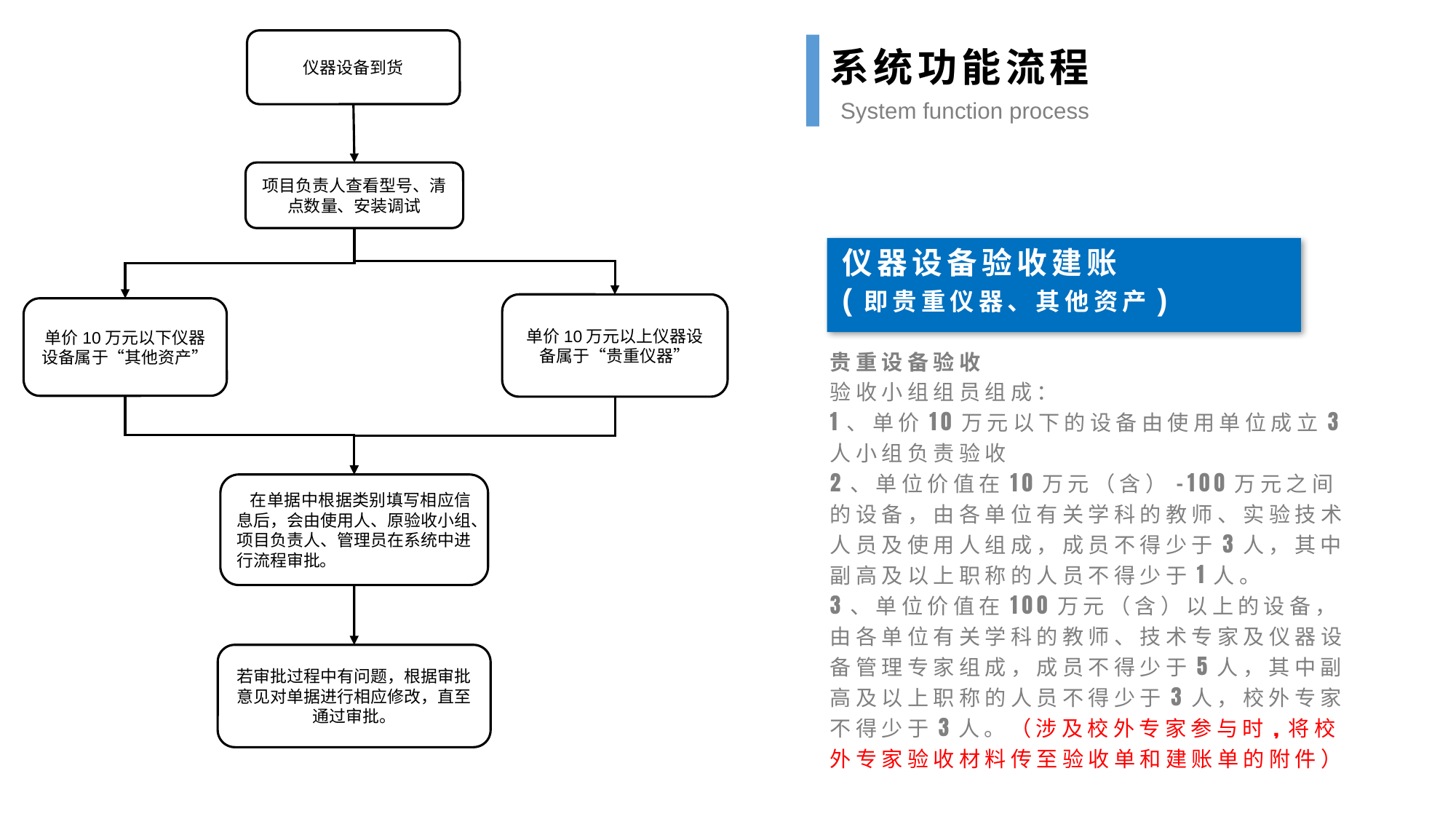

仪器设备到货
项目负责人查看型号、清点数量、安装调试
单价10万元以上仪器设备属于“贵重仪器”
单价10万元以下仪器设备属于“其他资产”
在单据中根据类别填写相应信息后，会由使用人、原验收小组、项目负责人、管理员在系统中进行流程审批。
若审批过程中有问题，根据审批意见对单据进行相应修改，直至通过审批。

系统功能流程
System function process

仪器设备验收建账
(即贵重仪器、其他资产)
贵重设备验收
验收小组组员组成：
1、单价10万元以下的设备由使用单位成立3人小组负责验收
2、单位价值在10万元（含）-100万元之间的设备，由各单位有关学科的教师、实验技术人员及使用人组成，成员不得少于3人，其中副高及以上职称的人员不得少于1人。
3、单位价值在100万元（含）以上的设备，由各单位有关学科的教师、技术专家及仪器设备管理专家组成，成员不得少于5人，其中副高及以上职称的人员不得少于3人，校外专家不得少于3人。（涉及校外专家参与时,将校外专家验收材料传至验收单和建账单的附件）